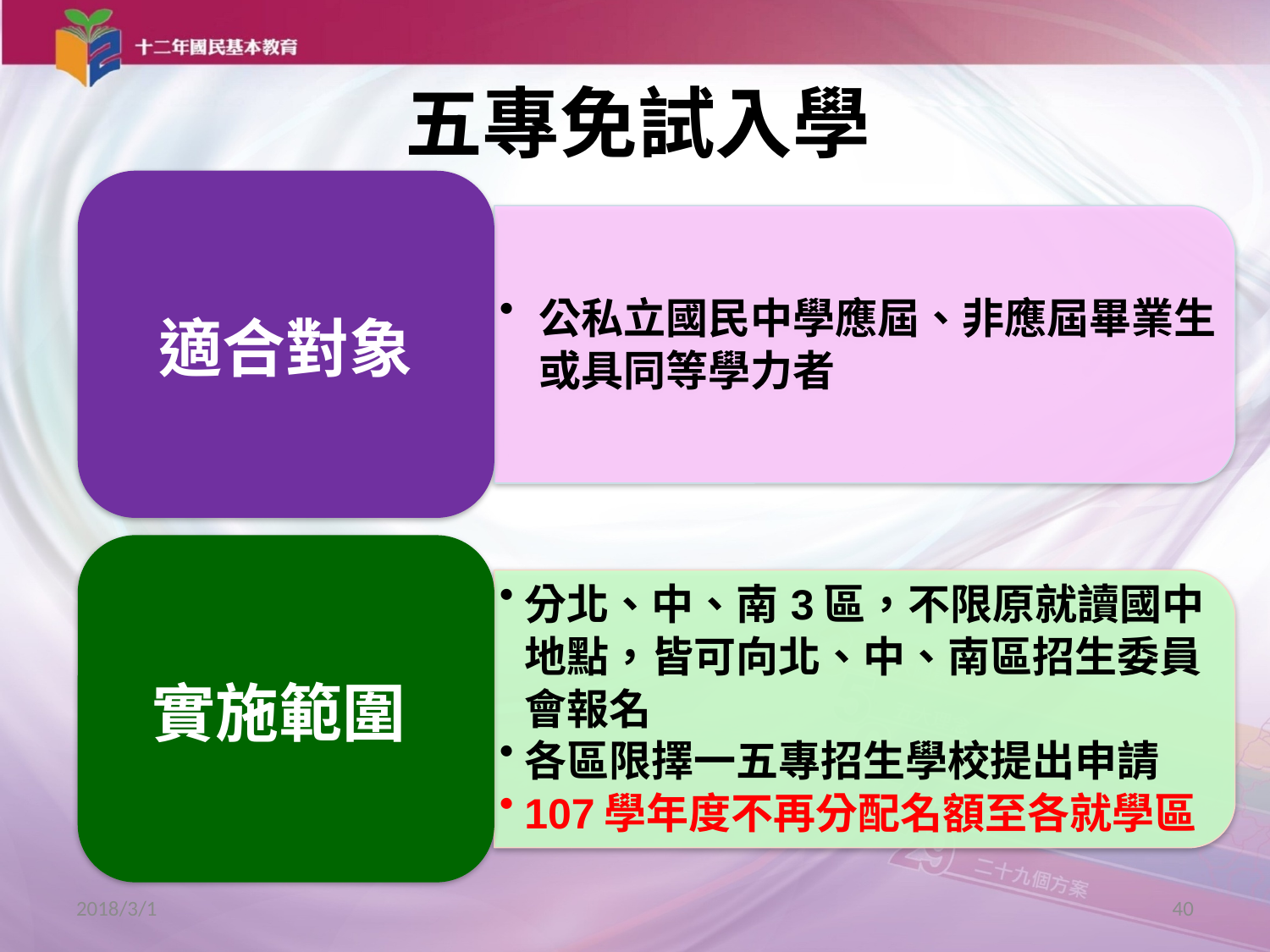

# 五專免試入學
適合對象
公私立國民中學應屆、非應屆畢業生或具同等學力者
實施範圍
分北、中、南3區，不限原就讀國中地點，皆可向北、中、南區招生委員會報名
各區限擇一五專招生學校提出申請
107學年度不再分配名額至各就學區
2018/3/1
40